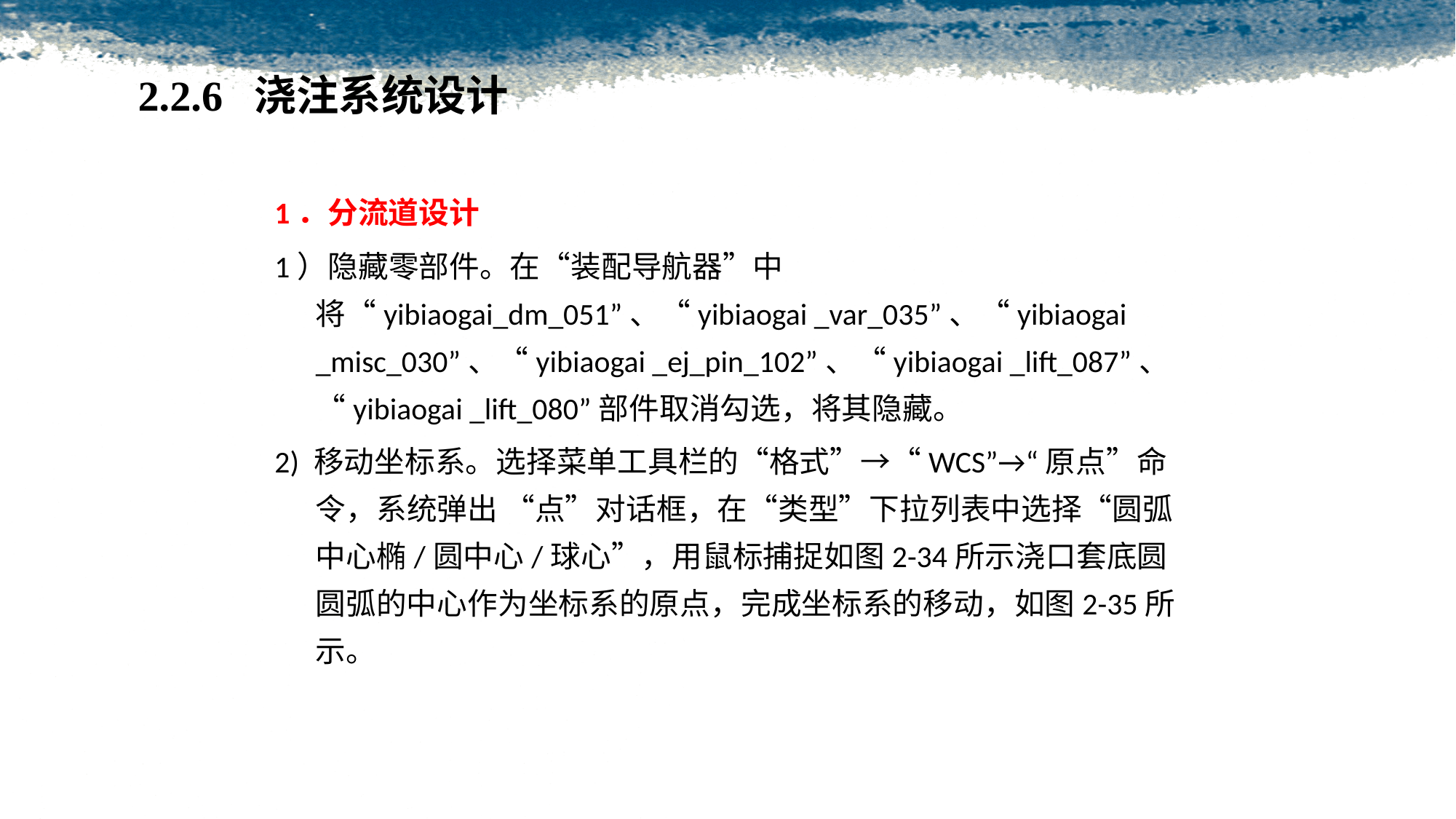

# 2.2.6  浇注系统设计
1．分流道设计
1）隐藏零部件。在“装配导航器”中将“yibiaogai_dm_051”、“yibiaogai _var_035”、“yibiaogai _misc_030”、“yibiaogai _ej_pin_102”、“yibiaogai _lift_087”、“yibiaogai _lift_080”部件取消勾选，将其隐藏。
2) 移动坐标系。选择菜单工具栏的“格式”→“WCS”→“原点”命令，系统弹出 “点”对话框，在“类型”下拉列表中选择“圆弧中心椭/圆中心/球心”，用鼠标捕捉如图2-34所示浇口套底圆圆弧的中心作为坐标系的原点，完成坐标系的移动，如图2-35所示。